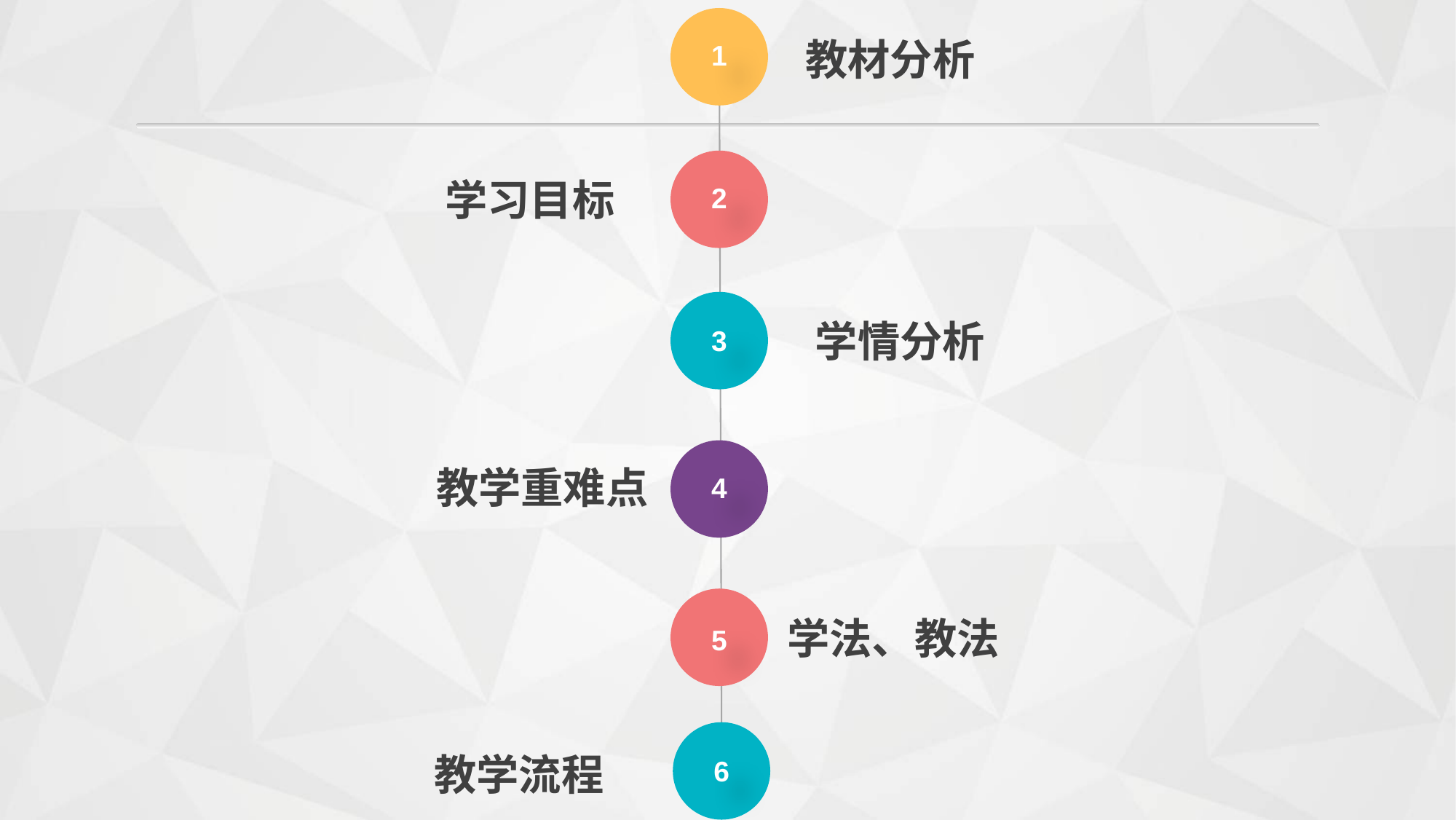

1
教材分析

2
学习目标

3
学情分析

4
教学重难点

学法、教法
5

教学流程
6